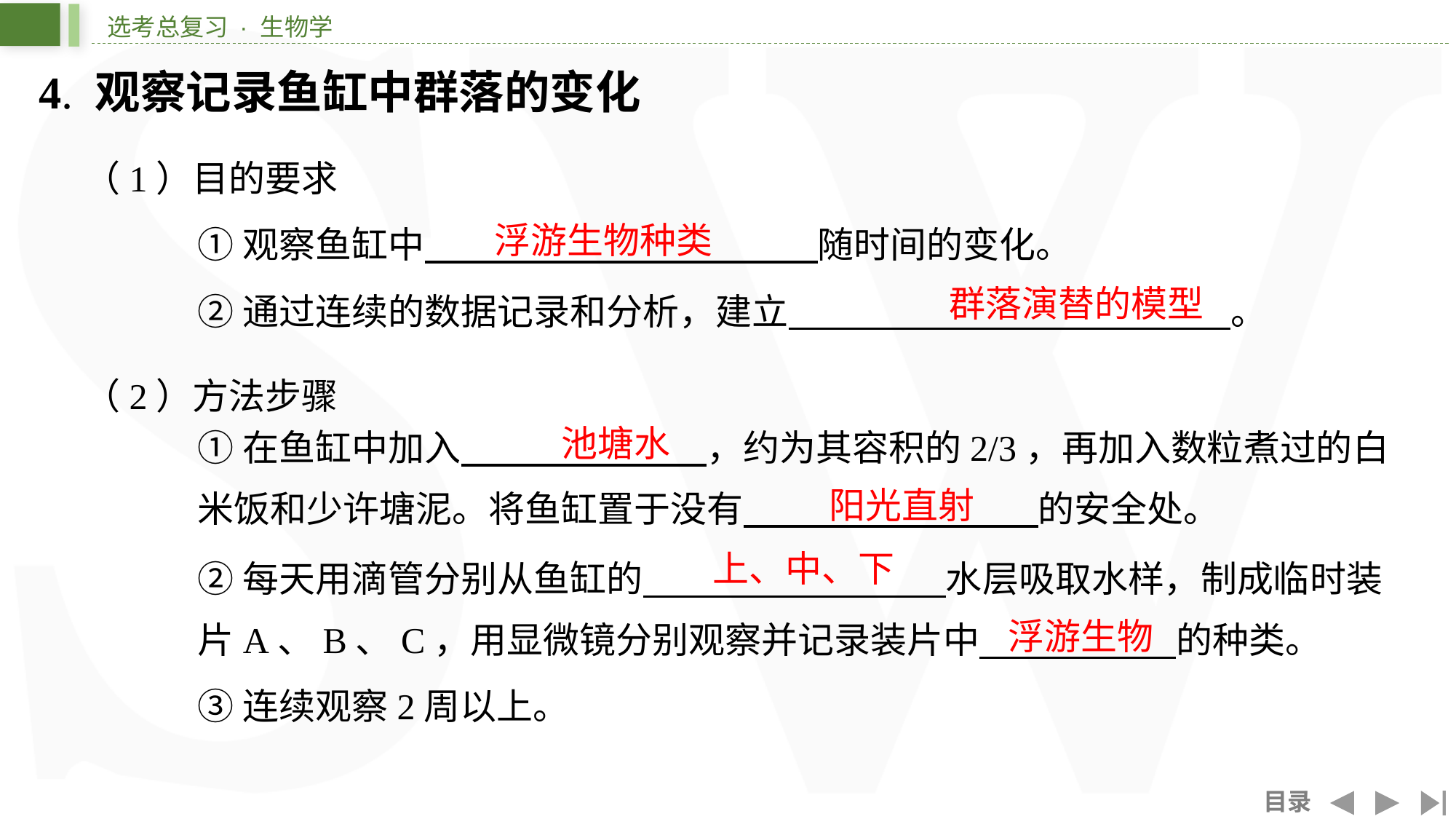

4. 观察记录鱼缸中群落的变化
（1）目的要求
浮游生物种类
①观察鱼缸中                                                ⁠随时间的变化。
群落演替的模型
②通过连续的数据记录和分析，建立                                                      ⁠。
（2）方法步骤
池塘水
①在鱼缸中加入                              ，约为其容积的2/3，再加入数粒煮过的白米饭和少许塘泥。将鱼缸置于没有                                    ⁠的安全处。
阳光直射
上、中、下
②每天用滴管分别从鱼缸的                                     ⁠水层吸取水样，制成临时装片A、B、C，用显微镜分别观察并记录装片中                        ⁠的种类。
浮游生物
③连续观察2周以上。